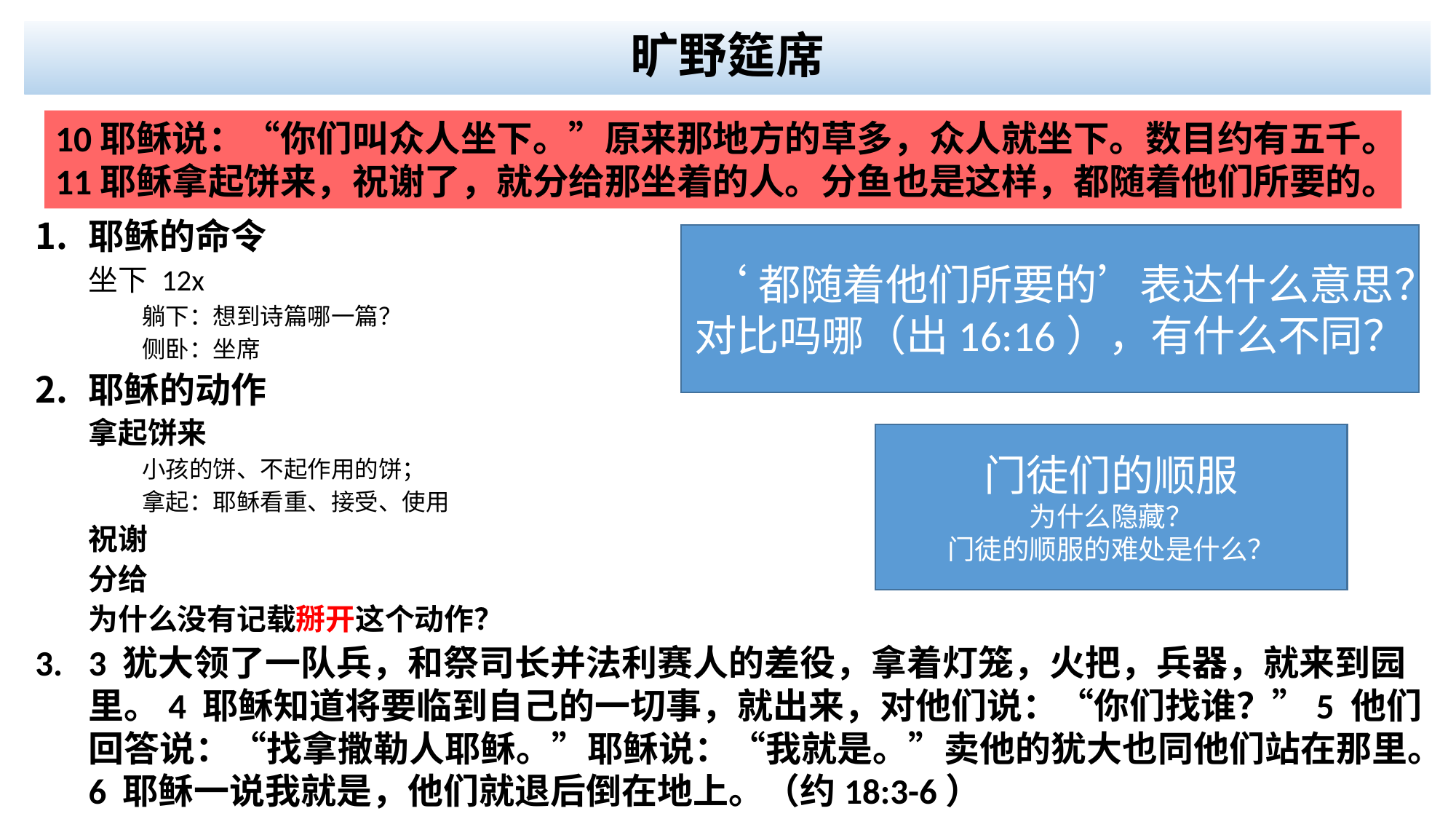

# 旷野筵席
10耶稣说：“你们叫众人坐下。”原来那地方的草多，众人就坐下。数目约有五千。11耶稣拿起饼来，祝谢了，就分给那坐着的人。分鱼也是这样，都随着他们所要的。
耶稣的命令
坐下 12x
躺下：想到诗篇哪一篇？
侧卧：坐席
耶稣的动作
拿起饼来
小孩的饼、不起作用的饼；
拿起：耶稣看重、接受、使用
祝谢
分给
为什么没有记载掰开这个动作？
3 犹大领了一队兵，和祭司长并法利赛人的差役，拿着灯笼，火把，兵器，就来到园里。4 耶稣知道将要临到自己的一切事，就出来，对他们说：“你们找谁？”5 他们回答说：“找拿撒勒人耶稣。”耶稣说：“我就是。”卖他的犹大也同他们站在那里。6 耶稣一说我就是，他们就退后倒在地上。（约18:3-6）
‘都随着他们所要的’表达什么意思？
对比吗哪（出16:16），有什么不同？
门徒们的顺服
为什么隐藏？
门徒的顺服的难处是什么？